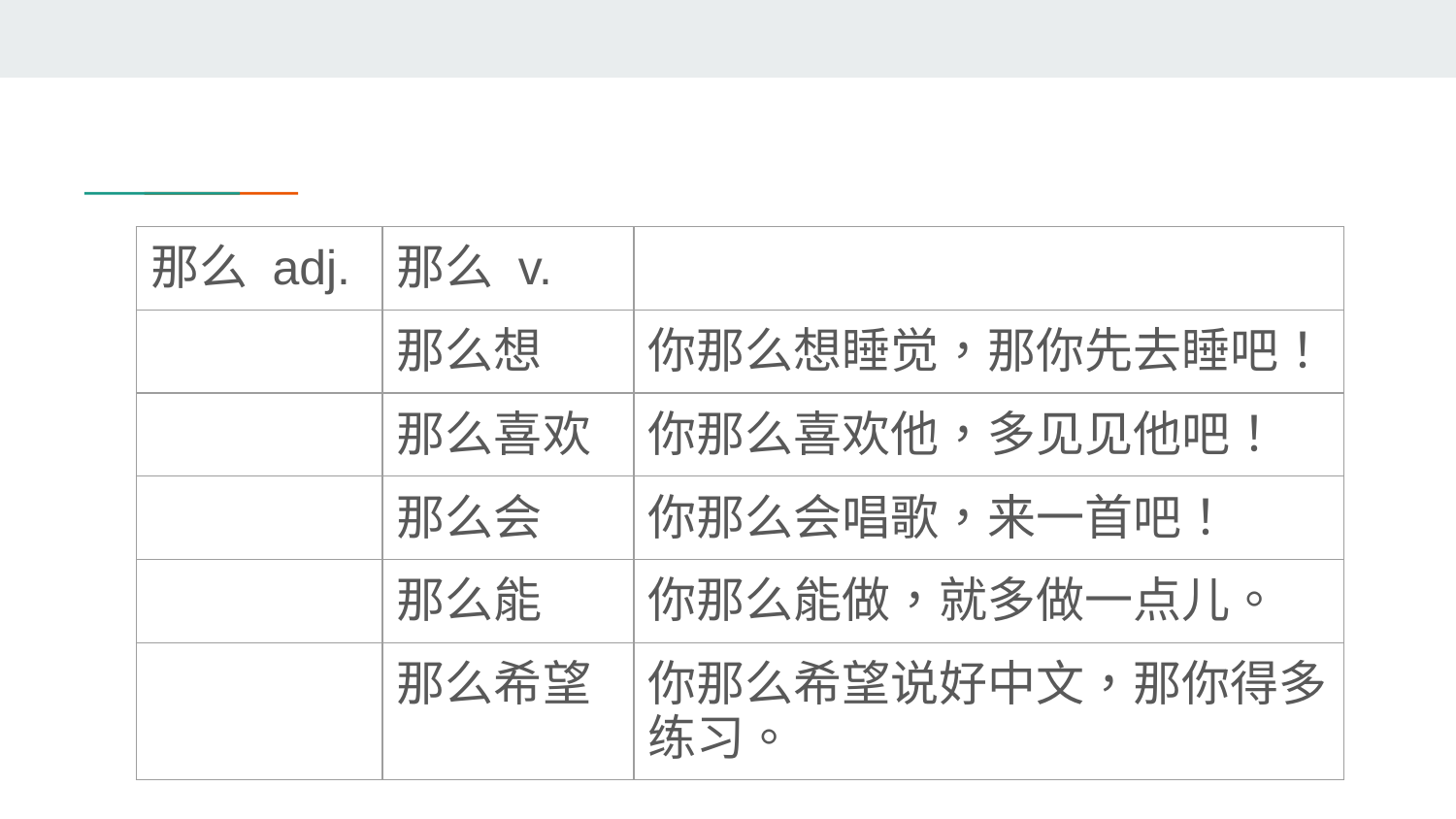

| 那么 adj. | 那么 v. |  |
| --- | --- | --- |
|  | 那么想 | 你那么想睡觉，那你先去睡吧！ |
|  | 那么喜欢 | 你那么喜欢他，多见见他吧！ |
|  | 那么会 | 你那么会唱歌，来一首吧！ |
|  | 那么能 | 你那么能做，就多做一点儿。 |
|  | 那么希望 | 你那么希望说好中文，那你得多练习。 |